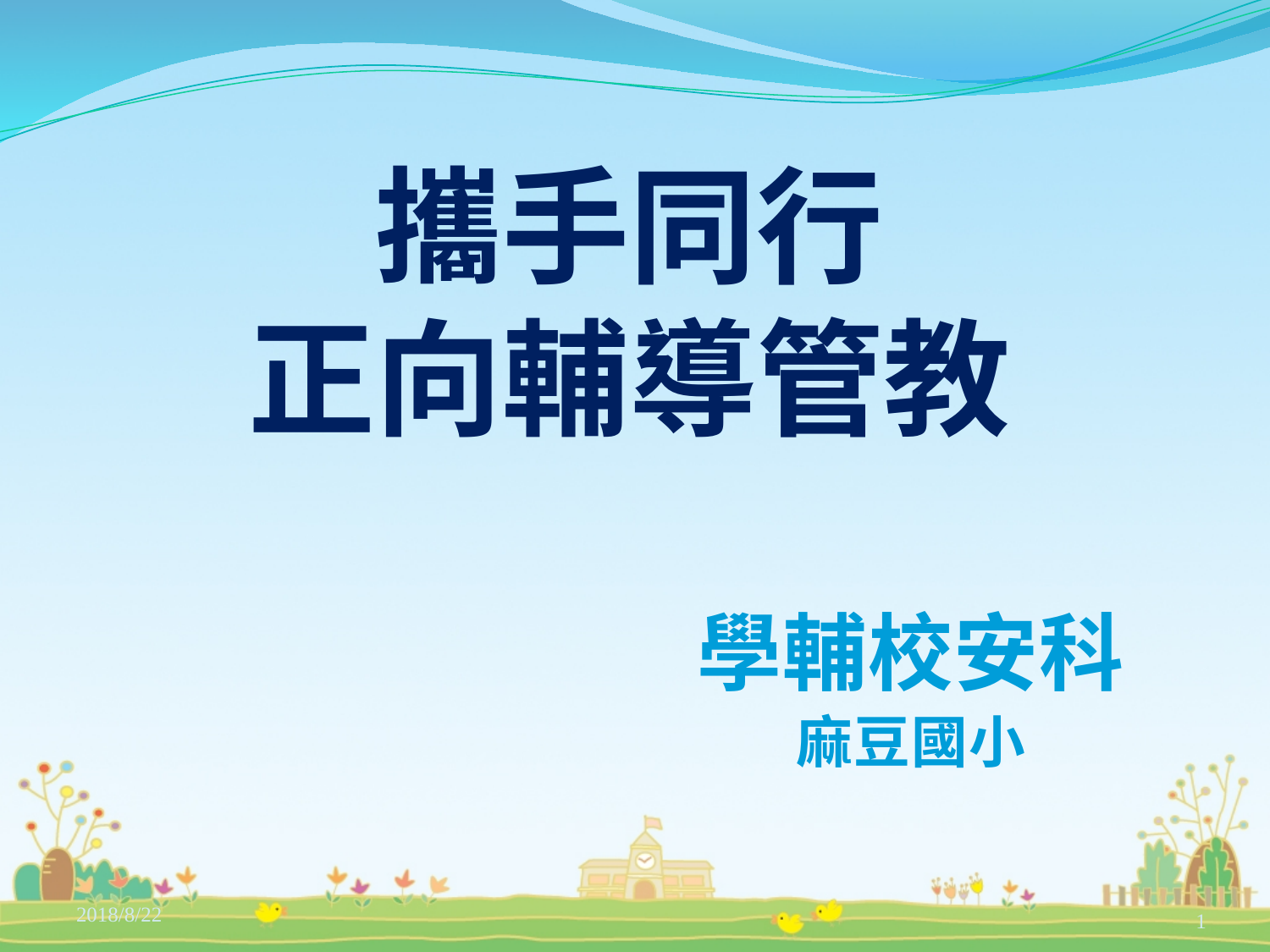

# 攜手同行 正向輔導管教
學輔校安科
麻豆國小
2018/8/22
1